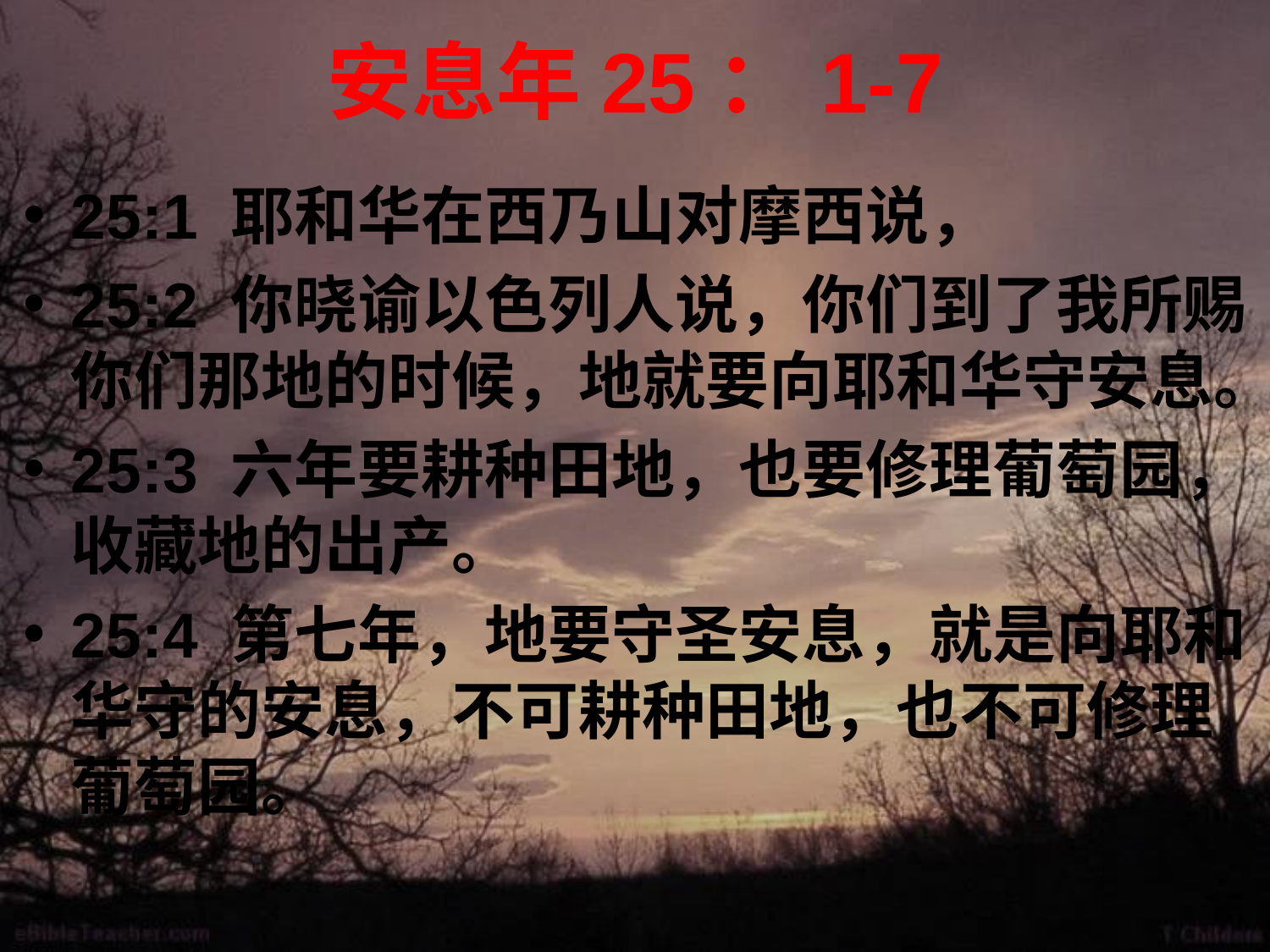

# 安息年25：1-7
25:1 耶和华在西乃山对摩西说，
25:2 你晓谕以色列人说，你们到了我所赐你们那地的时候，地就要向耶和华守安息。
25:3 六年要耕种田地，也要修理葡萄园，收藏地的出产。
25:4 第七年，地要守圣安息，就是向耶和华守的安息，不可耕种田地，也不可修理葡萄园。